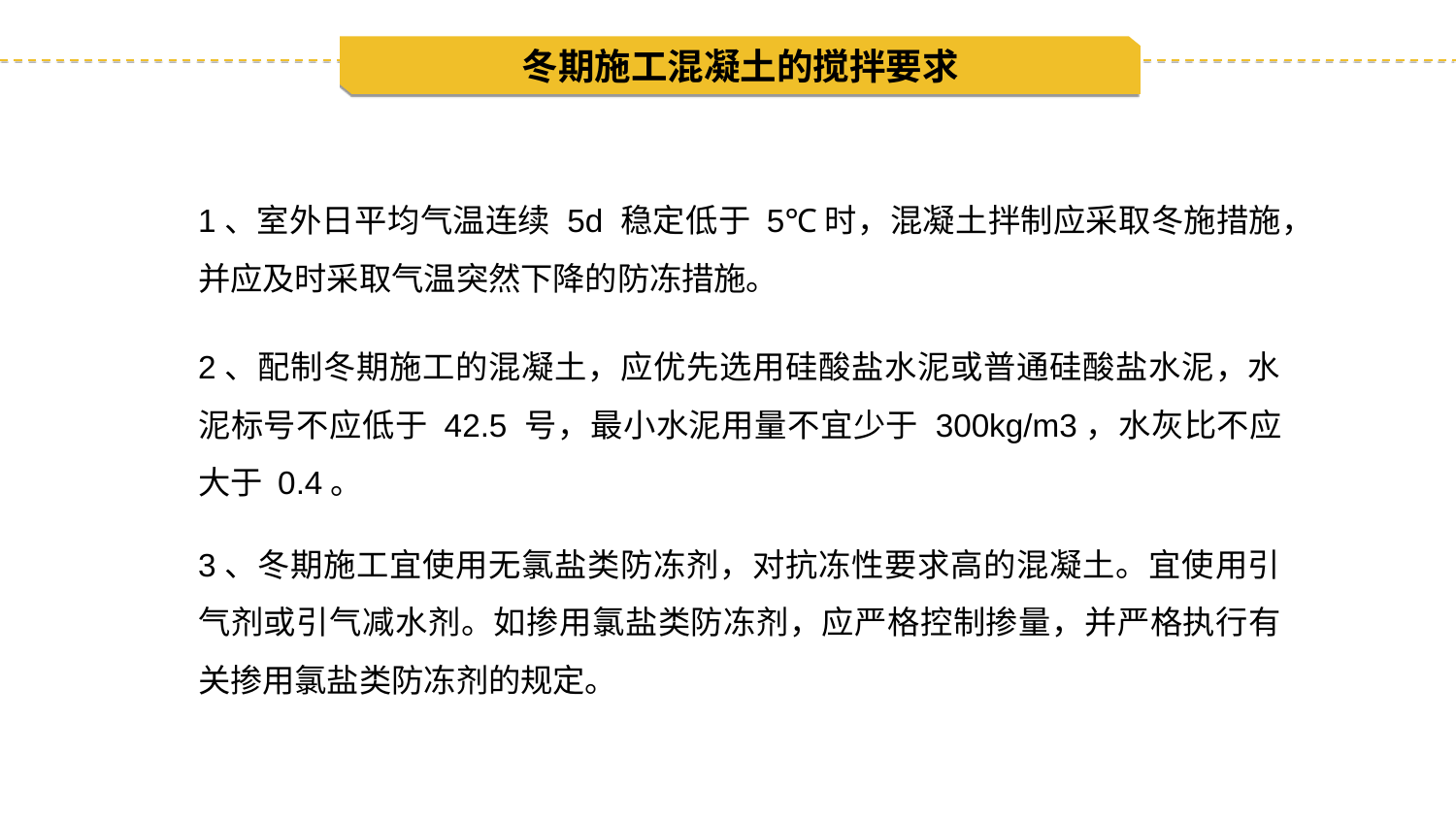

冬期施工混凝土的搅拌要求
1、室外日平均气温连续 5d 稳定低于 5℃时，混凝土拌制应采取冬施措施，并应及时采取气温突然下降的防冻措施。
2、配制冬期施工的混凝土，应优先选用硅酸盐水泥或普通硅酸盐水泥，水泥标号不应低于 42.5 号，最小水泥用量不宜少于 300kg/m3，水灰比不应大于 0.4。
3、冬期施工宜使用无氯盐类防冻剂，对抗冻性要求高的混凝土。宜使用引气剂或引气减水剂。如掺用氯盐类防冻剂，应严格控制掺量，并严格执行有关掺用氯盐类防冻剂的规定。